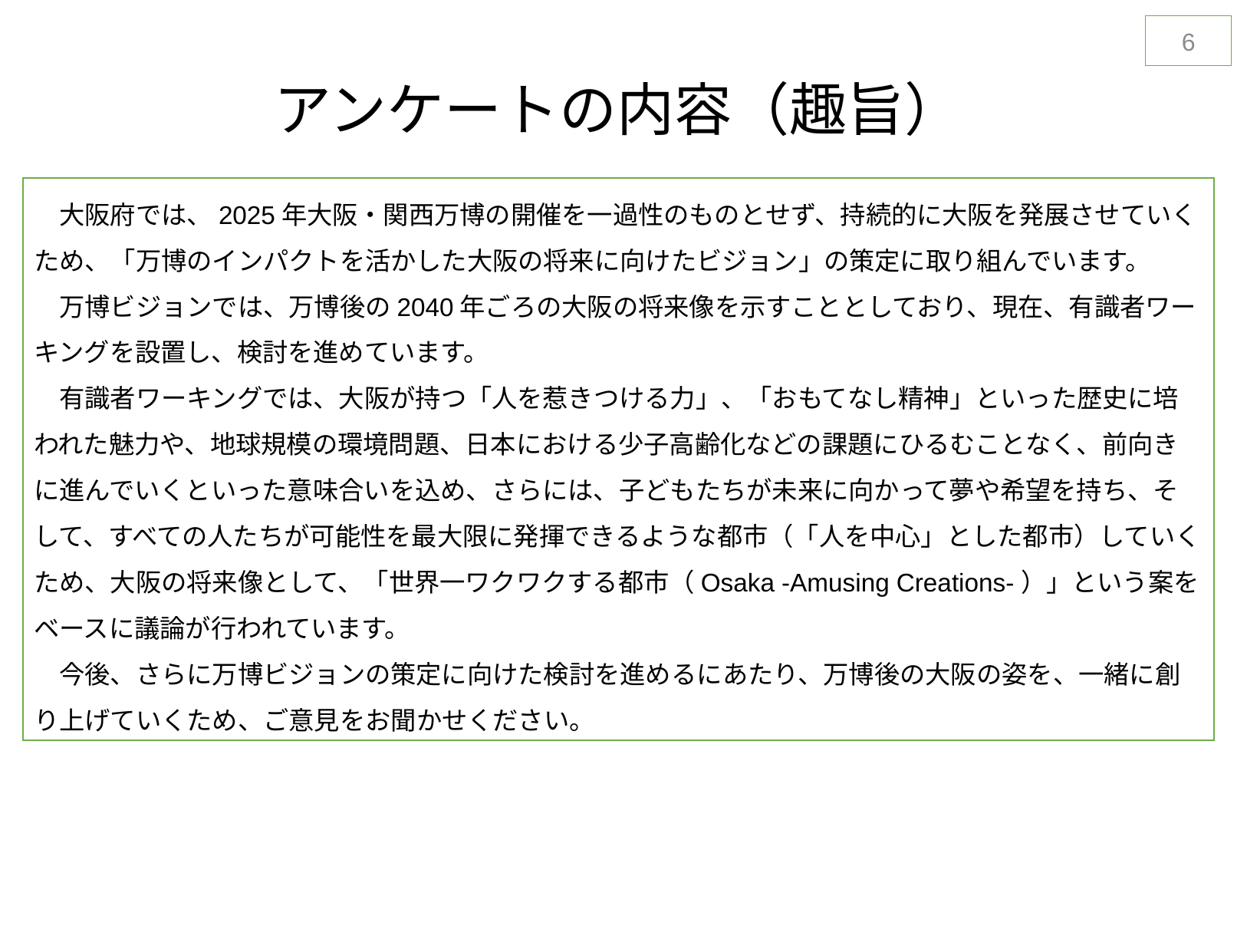

6
アンケートの内容（趣旨）
　大阪府では、2025年大阪・関西万博の開催を一過性のものとせず、持続的に大阪を発展させていくため、「万博のインパクトを活かした大阪の将来に向けたビジョン」の策定に取り組んでいます。
　万博ビジョンでは、万博後の2040年ごろの大阪の将来像を示すこととしており、現在、有識者ワーキングを設置し、検討を進めています。
　有識者ワーキングでは、大阪が持つ「人を惹きつける力」、「おもてなし精神」といった歴史に培われた魅力や、地球規模の環境問題、日本における少子高齢化などの課題にひるむことなく、前向きに進んでいくといった意味合いを込め、さらには、子どもたちが未来に向かって夢や希望を持ち、そして、すべての人たちが可能性を最大限に発揮できるような都市（「人を中心」とした都市）していくため、大阪の将来像として、「世界一ワクワクする都市（Osaka -Amusing Creations-）」という案をベースに議論が行われています。
　今後、さらに万博ビジョンの策定に向けた検討を進めるにあたり、万博後の大阪の姿を、一緒に創り上げていくため、ご意見をお聞かせください。